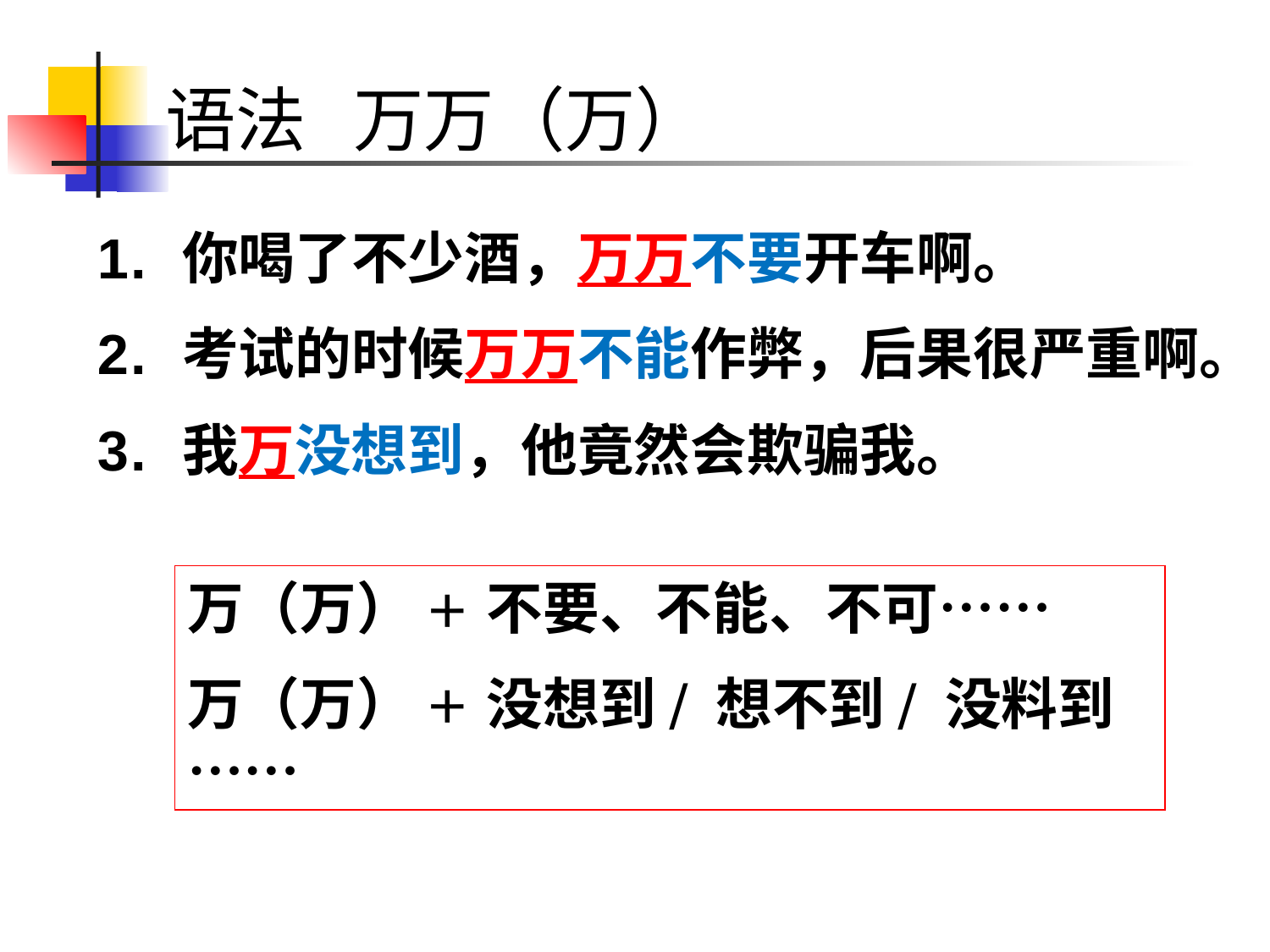

# 语法   万万（万）
你喝了不少酒，万万不要开车啊。
考试的时候万万不能作弊，后果很严重啊。
我万没想到，他竟然会欺骗我。
万（万）+不要、不能、不可……
万（万）+没想到/想不到/没料到……